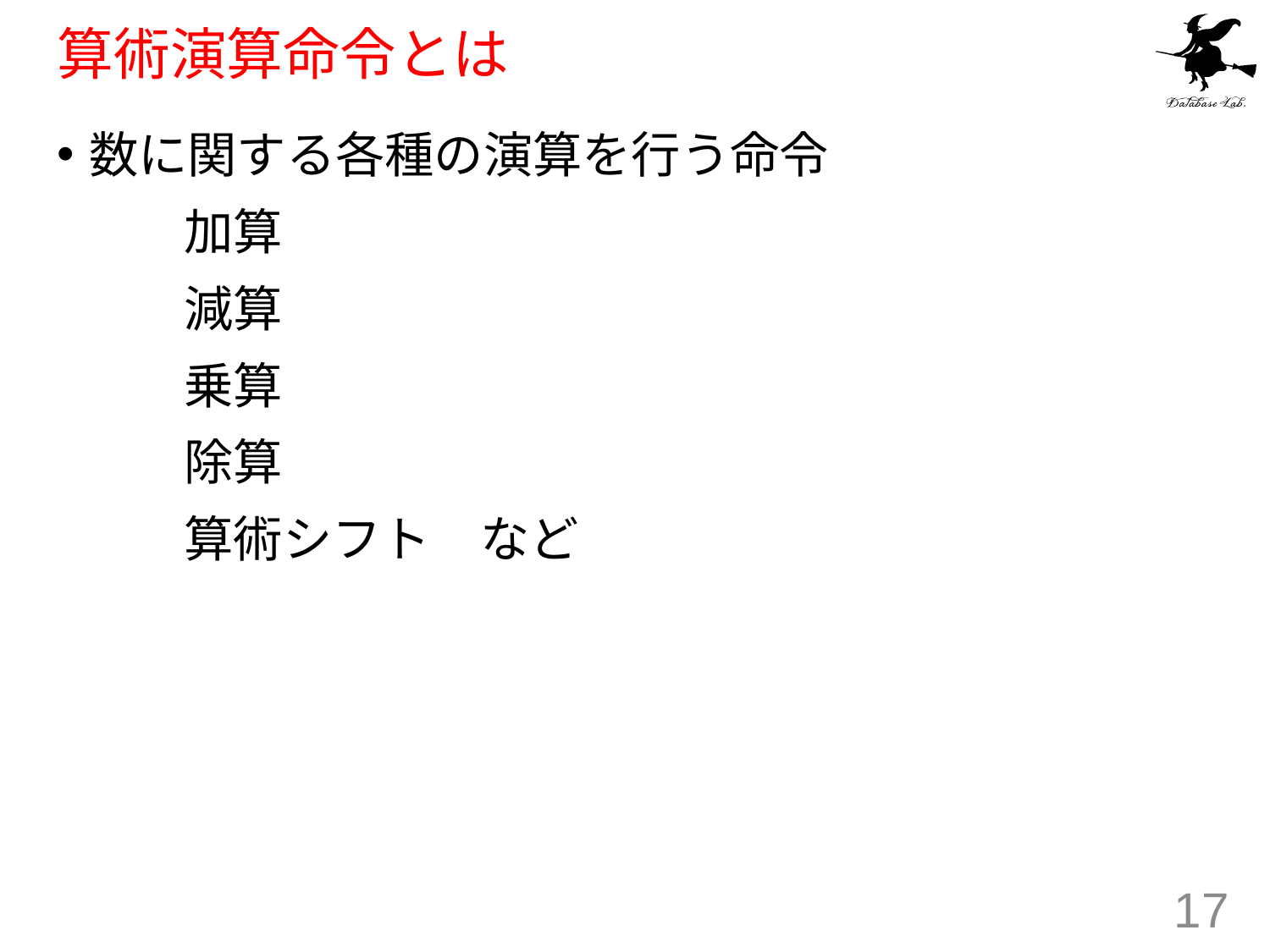

# 算術演算命令とは
数に関する各種の演算を行う命令
	加算
	減算
	乗算
	除算
	算術シフト　など
17